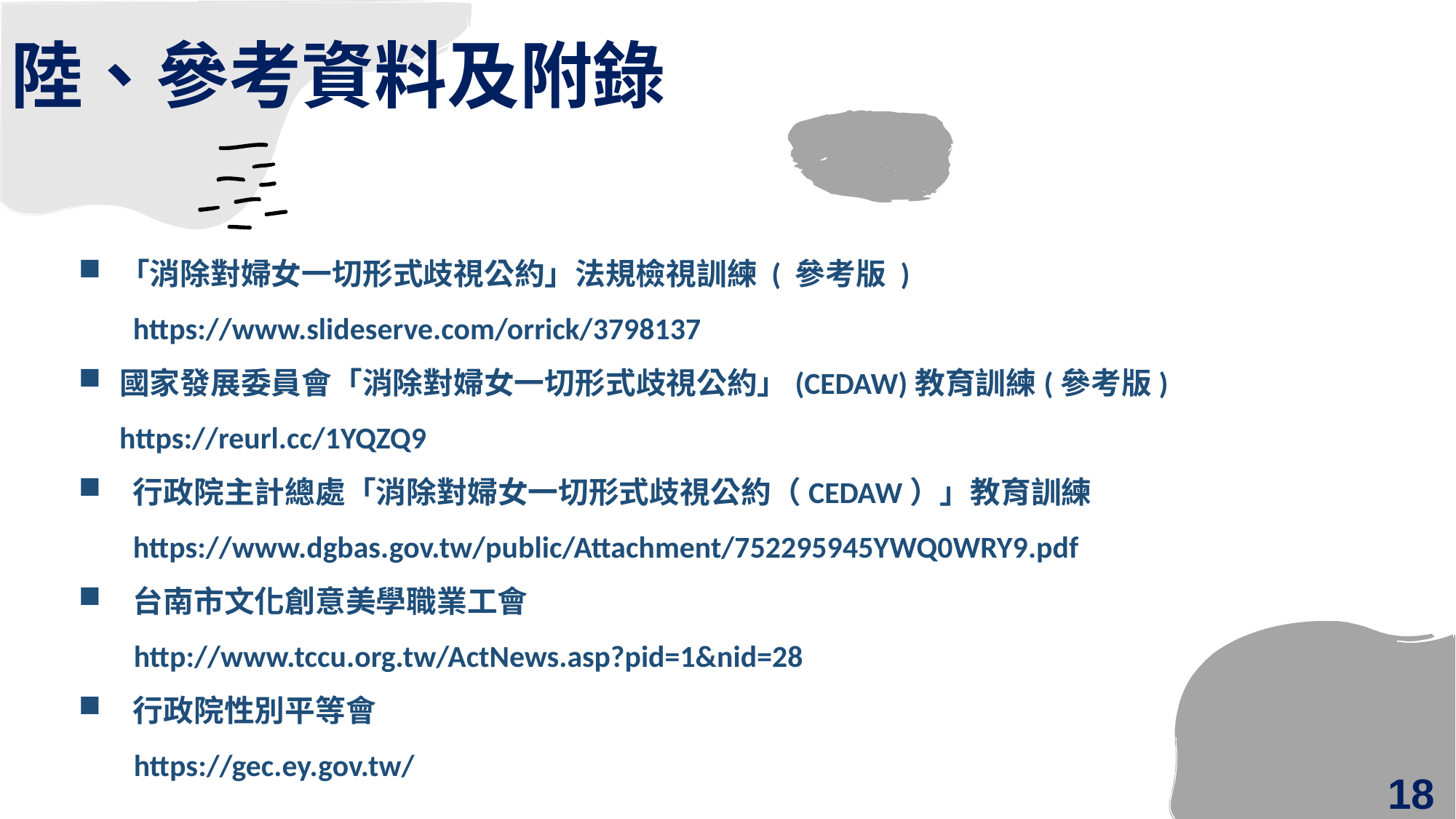

陸、參考資料及附錄
「消除對婦女一切形式歧視公約」法規檢視訓練 ( 參考版 )
https://www.slideserve.com/orrick/3798137
國家發展委員會「消除對婦女一切形式歧視公約」(CEDAW)教育訓練(參考版) https://reurl.cc/1YQZQ9
行政院主計總處「消除對婦女一切形式歧視公約（CEDAW）」教育訓練
https://www.dgbas.gov.tw/public/Attachment/752295945YWQ0WRY9.pdf
台南市文化創意美學職業工會
        http://www.tccu.org.tw/ActNews.asp?pid=1&nid=28
行政院性別平等會
        https://gec.ey.gov.tw/
18